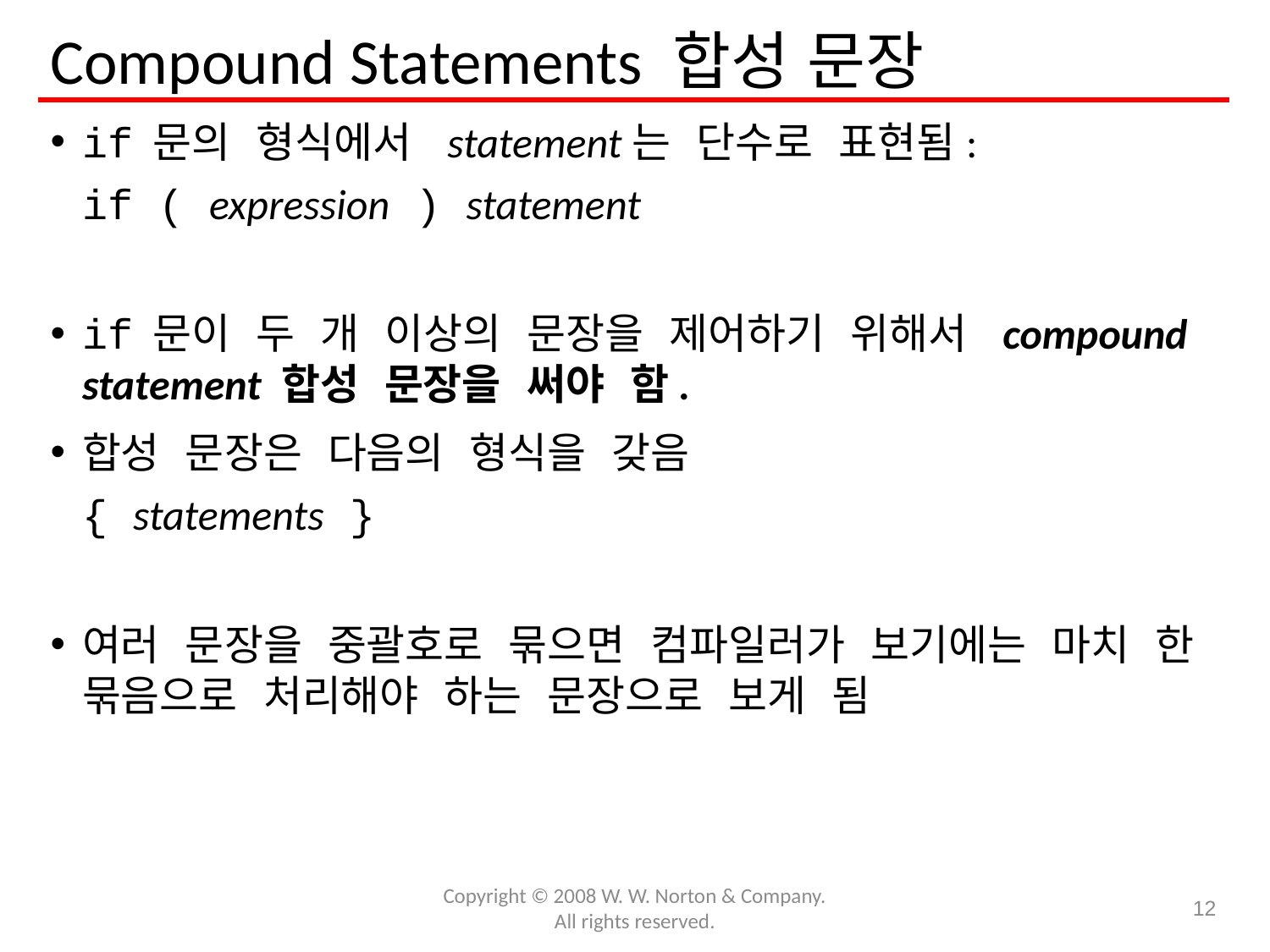

# Compound Statements 합성 문장
if 문의 형식에서 statement는 단수로 표현됨:
	if ( expression ) statement

if 문이 두 개 이상의 문장을 제어하기 위해서 compound statement 합성 문장을 써야 함.
합성 문장은 다음의 형식을 갖음
	{ statements }

여러 문장을 중괄호로 묶으면 컴파일러가 보기에는 마치 한 묶음으로 처리해야 하는 문장으로 보게 됨

Copyright © 2008 W. W. Norton & Company.
All rights reserved.
12